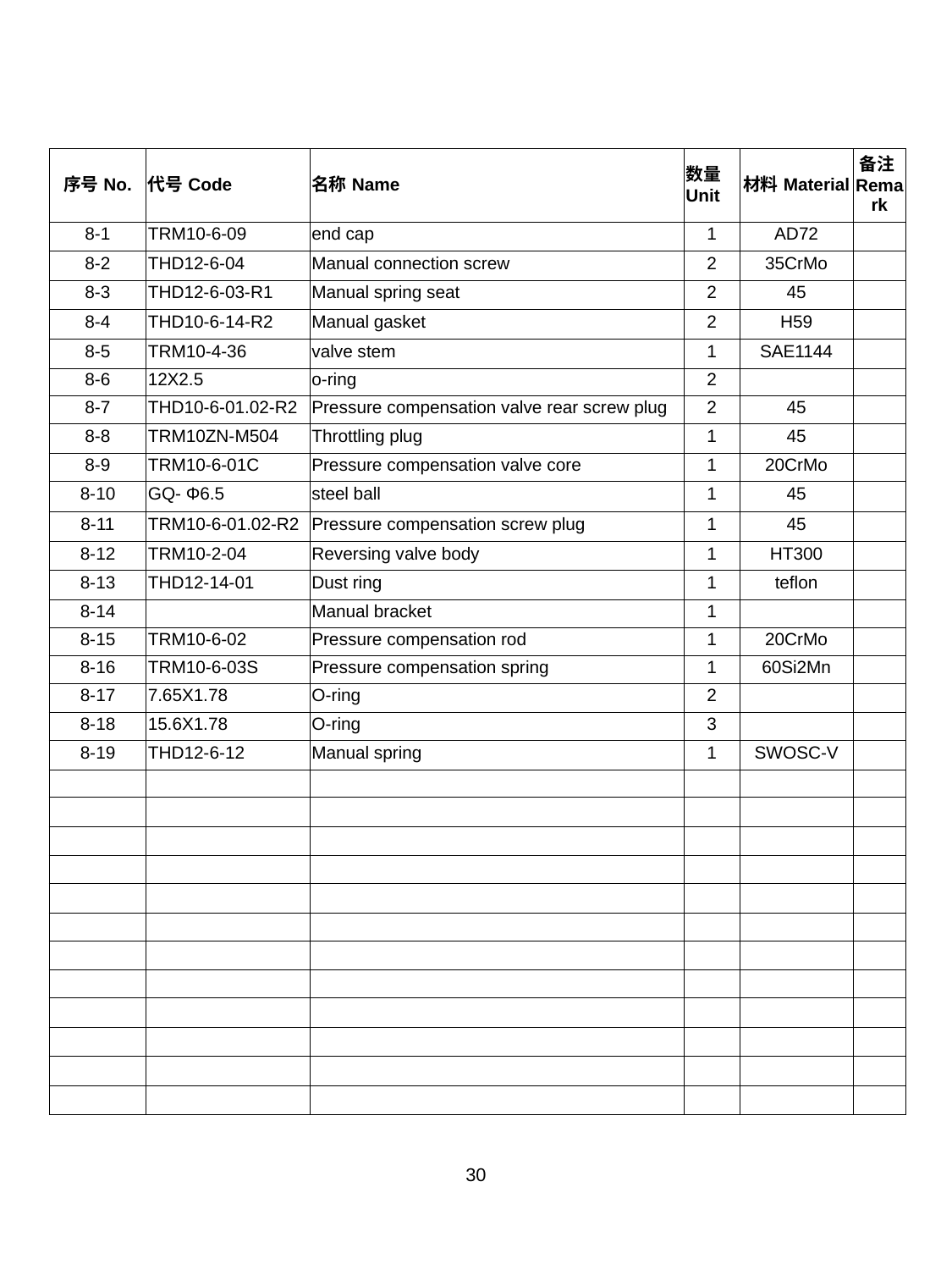

| 序号No. | 代号Code | 名称Name | 数量Unit | 材料Material | 备注Remark |
| --- | --- | --- | --- | --- | --- |
| 8-1 | TRM10-6-09 | end cap | 1 | AD72 |  |
| 8-2 | THD12-6-04 | Manual connection screw | 2 | 35CrMo |  |
| 8-3 | THD12-6-03-R1 | Manual spring seat | 2 | 45 |  |
| 8-4 | THD10-6-14-R2 | Manual gasket | 2 | H59 |  |
| 8-5 | TRM10-4-36 | valve stem | 1 | SAE1144 |  |
| 8-6 | 12X2.5 | o-ring | 2 |  |  |
| 8-7 | THD10-6-01.02-R2 | Pressure compensation valve rear screw plug | 2 | 45 |  |
| 8-8 | TRM10ZN-M504 | Throttling plug | 1 | 45 |  |
| 8-9 | TRM10-6-01C | Pressure compensation valve core | 1 | 20CrMo |  |
| 8-10 | GQ- Φ6.5 | steel ball | 1 | 45 |  |
| 8-11 | TRM10-6-01.02-R2 | Pressure compensation screw plug | 1 | 45 |  |
| 8-12 | TRM10-2-04 | Reversing valve body | 1 | HT300 |  |
| 8-13 | THD12-14-01 | Dust ring | 1 | teflon |  |
| 8-14 |  | Manual bracket | 1 |  |  |
| 8-15 | TRM10-6-02 | Pressure compensation rod | 1 | 20CrMo |  |
| 8-16 | TRM10-6-03S | Pressure compensation spring | 1 | 60Si2Mn |  |
| 8-17 | 7.65X1.78 | O-ring | 2 |  |  |
| 8-18 | 15.6X1.78 | O-ring | 3 |  |  |
| 8-19 | THD12-6-12 | Manual spring | 1 | SWOSC-V |  |
|  |  |  |  |  |  |
|  |  |  |  |  |  |
|  |  |  |  |  |  |
|  |  |  |  |  |  |
|  |  |  |  |  |  |
|  |  |  |  |  |  |
|  |  |  |  |  |  |
|  |  |  |  |  |  |
|  |  |  |  |  |  |
|  |  |  |  |  |  |
|  |  |  |  |  |  |
|  |  |  |  |  |  |
30